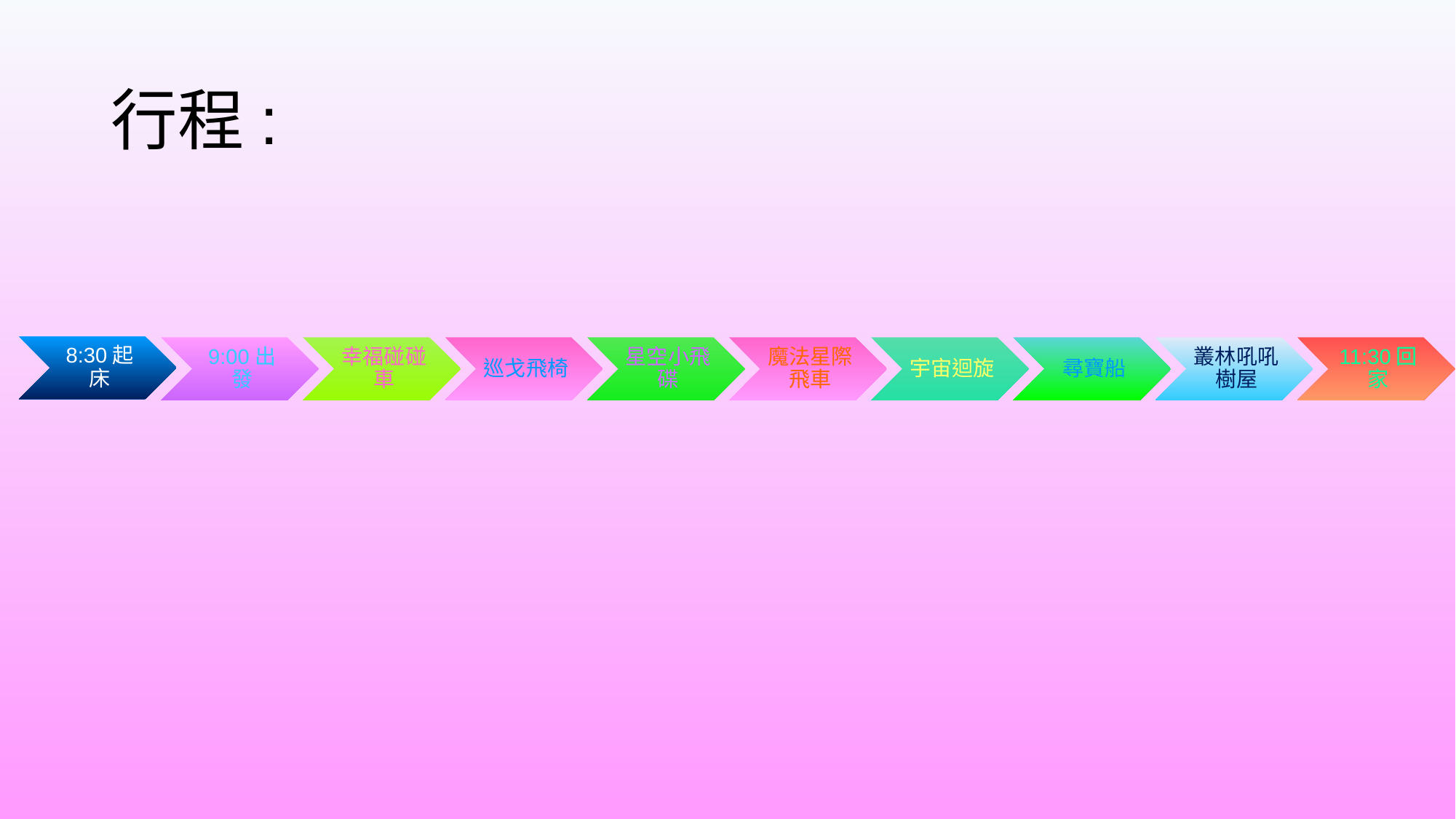

8:30起床
9:00出發
幸福碰碰車
巡戈飛椅
星空小飛碟
魔法星際飛車
宇宙迴旋
尋寶船
叢林吼吼樹屋
11:30回家
# 行程: